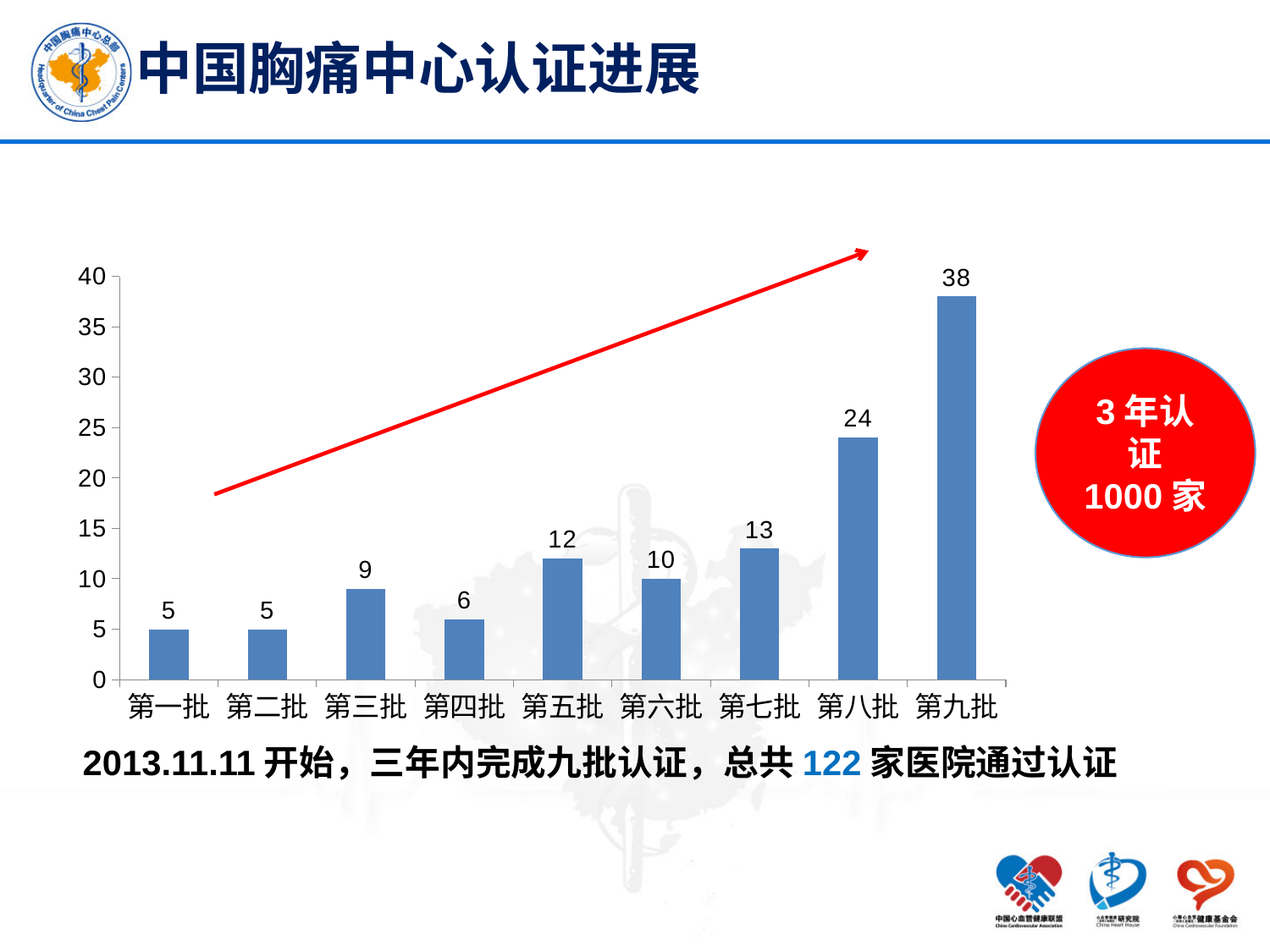

# 中国胸痛中心认证进展

### Chart

| Category |  |
|---|---|
| 第一批 | 5.0 |
| 第二批 | 5.0 |
| 第三批 | 9.0 |
| 第四批 | 6.0 |
| 第五批 | 12.0 |
| 第六批 | 10.0 |
| 第七批 | 13.0 |
| 第八批 | 24.0 |
| 第九批 | 38.0 |
3年认证
1000家
2013.11.11开始，三年内完成九批认证，总共122家医院通过认证